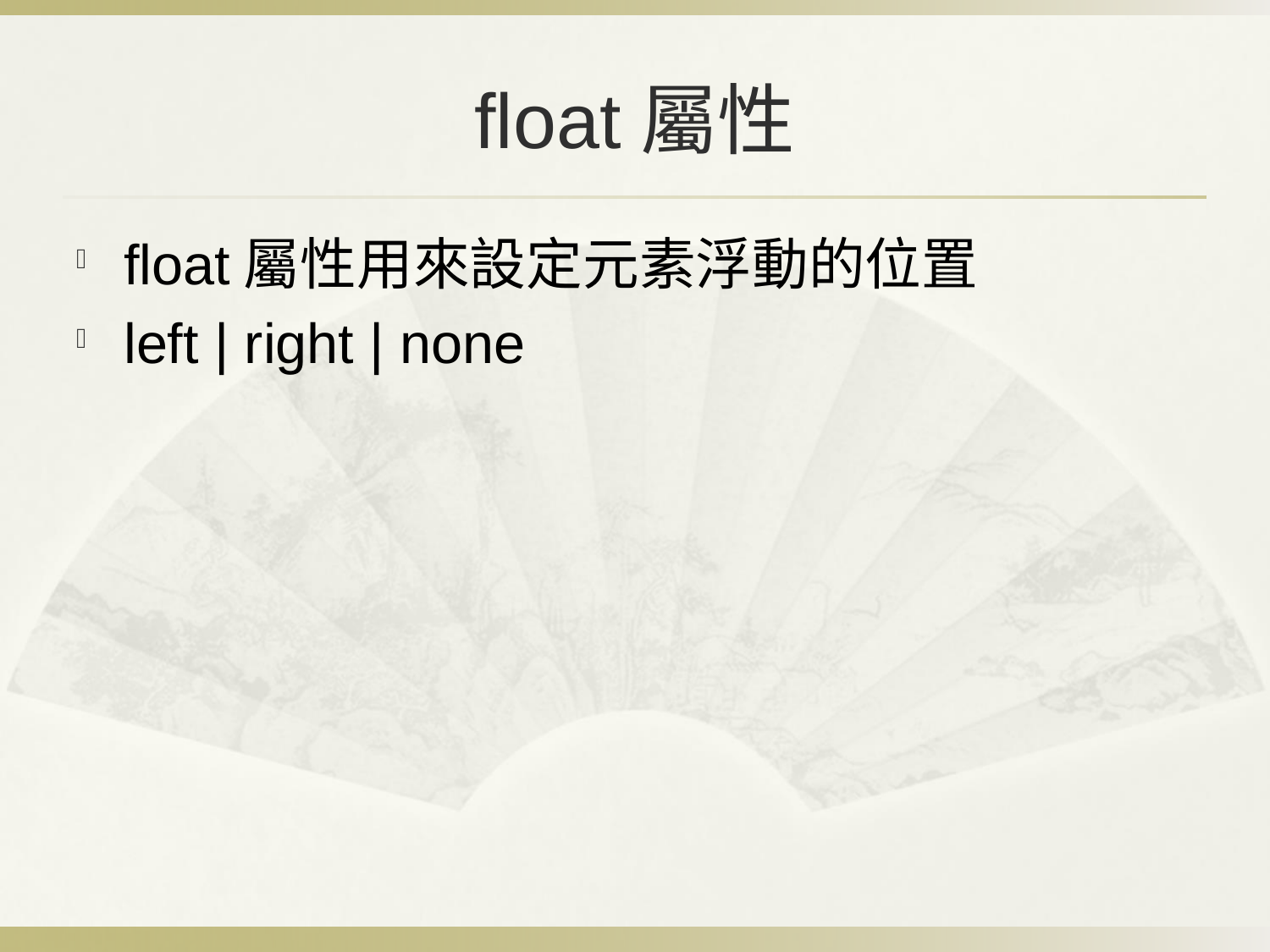

# float屬性
float屬性用來設定元素浮動的位置
left | right | none